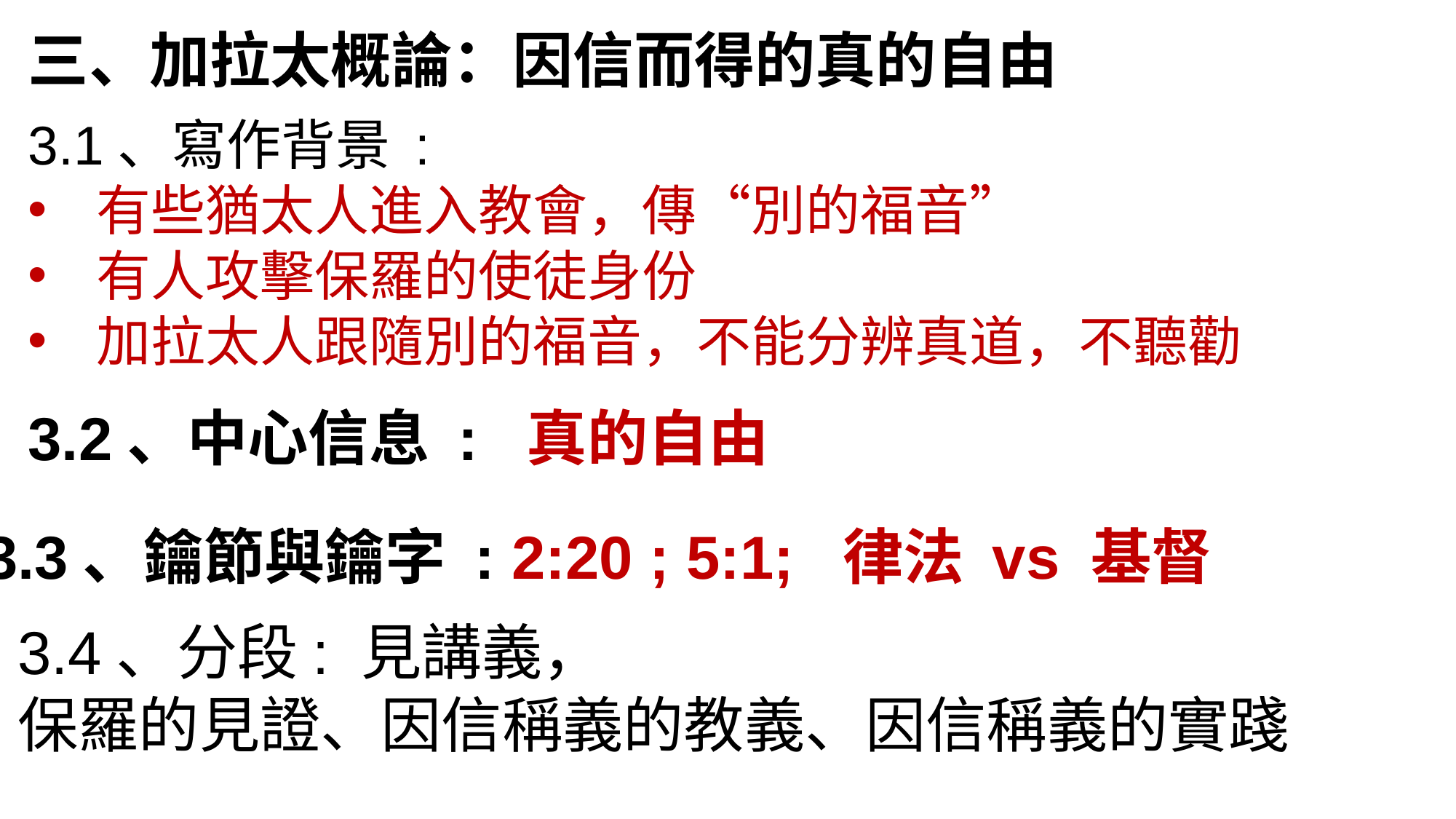

三、加拉太概論：因信而得的真的自由
3.1、寫作背景 :
有些猶太人進入教會，傳“別的福音”
有人攻擊保羅的使徒身份
加拉太人跟隨別的福音，不能分辨真道，不聽勸
3.2、中心信息 :  真的自由
3.3、鑰節與鑰字 : 2:20 ; 5:1;  律法 vs 基督
3.4、分段: 見講義，
保羅的見證、因信稱義的教義、因信稱義的實踐